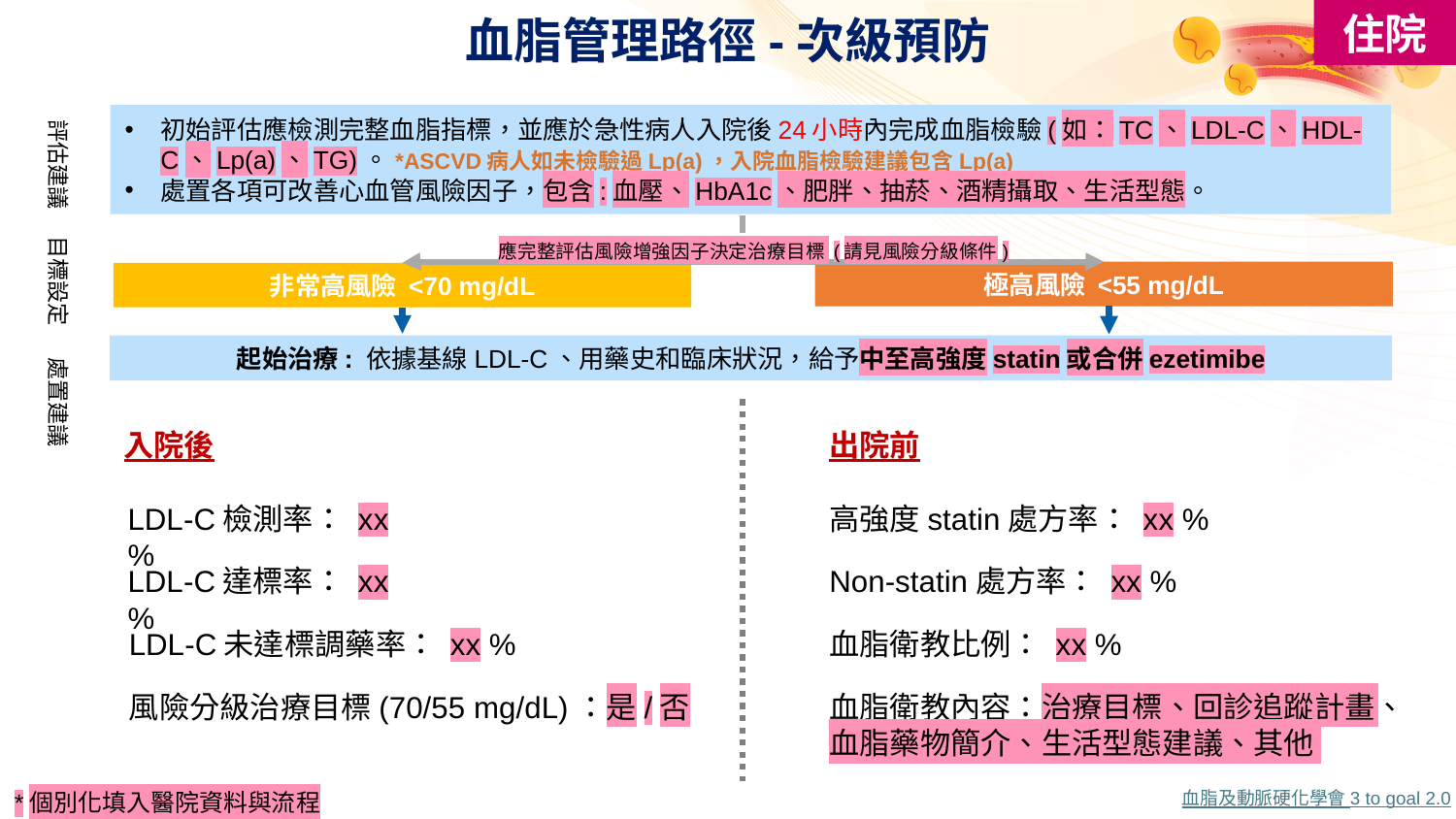

住院
血脂管理路徑-次級預防
初始評估應檢測完整血脂指標，並應於急性病人入院後24小時內完成血脂檢驗(如：TC、LDL-C、HDL-C、Lp(a)、TG)。*ASCVD病人如未檢驗過Lp(a)，入院血脂檢驗建議包含Lp(a)
處置各項可改善心血管風險因子，包含:血壓、HbA1c、肥胖、抽菸、酒精攝取、生活型態。
評估建議
目標設定
應完整評估風險增強因子決定治療目標 (請見風險分級條件)
極高風險 <55 mg/dL
非常高風險 <70 mg/dL
起始治療: 依據基線LDL-C、用藥史和臨床狀況，給予中至高強度statin或合併ezetimibe
處置建議
出院前
入院後
LDL-C檢測率： xx %
高強度statin處方率： xx %
LDL-C達標率： xx %
Non-statin處方率： xx %
LDL-C未達標調藥率： xx %
血脂衛教比例： xx %
血脂衛教內容：治療目標、回診追蹤計畫、血脂藥物簡介、生活型態建議、其他
風險分級治療目標(70/55 mg/dL)：是/否
血脂及動脈硬化學會 3 to goal 2.0
*個別化填入醫院資料與流程